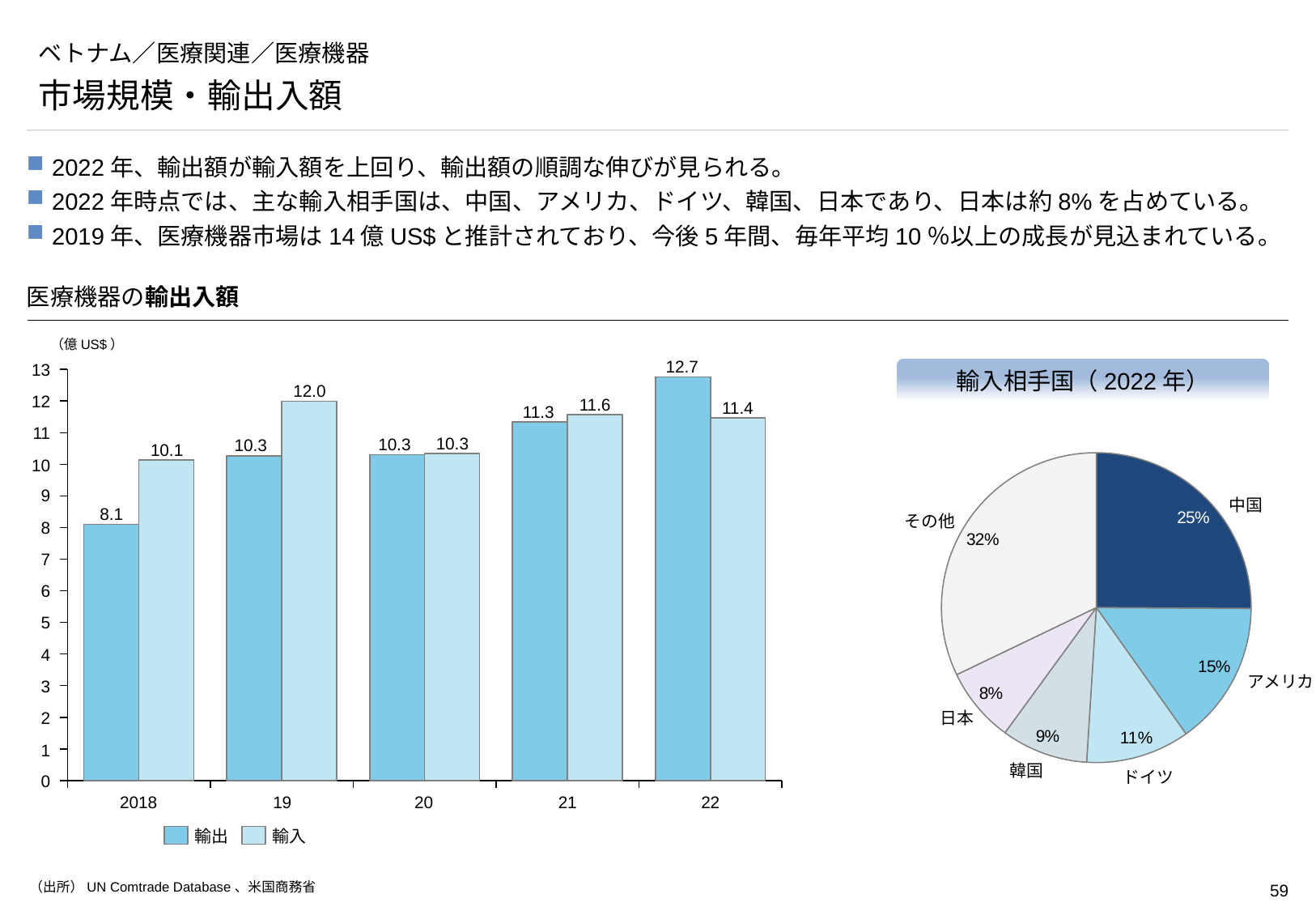

# ベトナム／医療関連／医療機器
市場規模・輸出入額
2022年、輸出額が輸入額を上回り、輸出額の順調な伸びが見られる。
2022年時点では、主な輸入相手国は、中国、アメリカ、ドイツ、韓国、日本であり、日本は約8%を占めている。
2019年、医療機器市場は14億US$と推計されており、今後5年間、毎年平均10％以上の成長が見込まれている。
医療機器の輸出入額
（億US$）
12.7

### Chart

| Category |  |  |
|---|---|---|
輸入相手国（2022年）
13
12.0
12
11.6
11.4
11.3
11
10.3
10.3
10.3
10.1

### Chart

| Category |  |
|---|---|
10
9
中国
8.1
その他
8
7
6
5
4
アメリカ
3
2
日本
1
韓国
ドイツ
0
2018
19
20
21
22
輸出
輸入

（出所）UN Comtrade Database、米国商務省